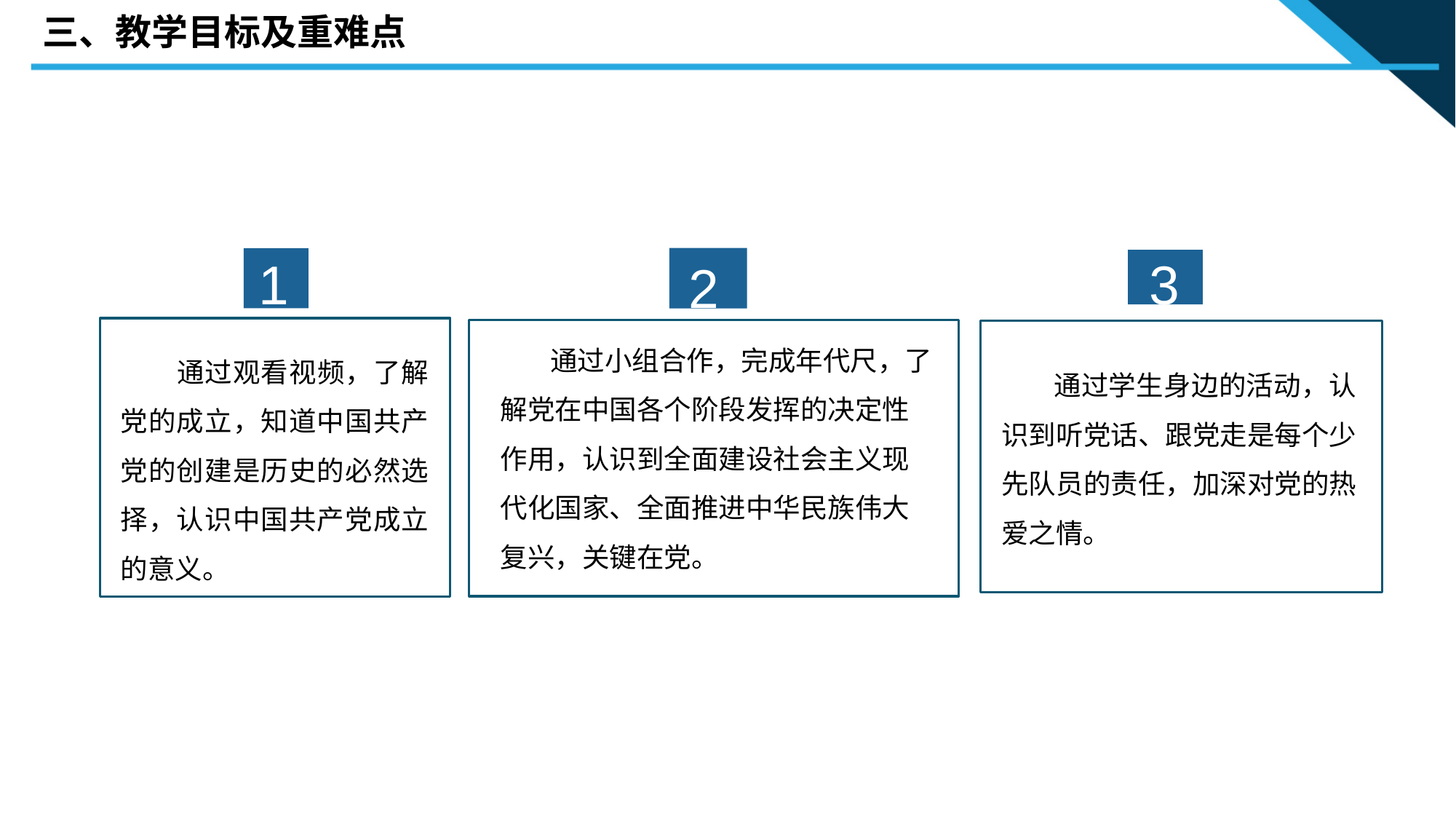

三、教学目标及重难点
1

       通过观看视频，了解党的成立，知道中国共产党的创建是历史的必然选择，认识中国共产党成立的意义。
3

2

       通过小组合作，完成年代尺，了解党在中国各个阶段发挥的决定性作用，认识到全面建设社会主义现代化国家、全面推进中华民族伟大复兴，关键在党。

       通过学生身边的活动，认识到听党话、跟党走是每个少先队员的责任，加深对党的热爱之情。